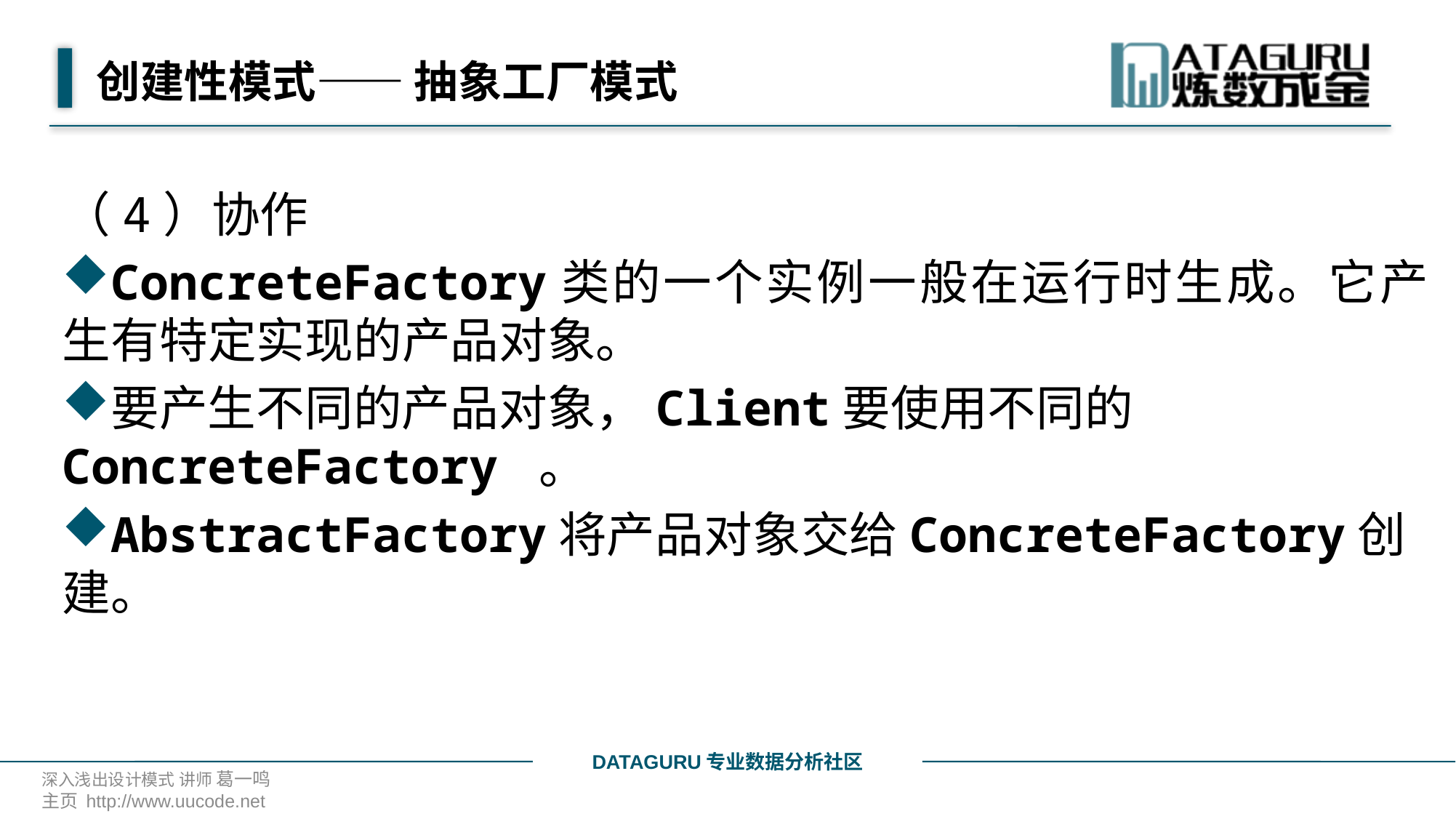

# 创建性模式—— 抽象工厂模式
（4）协作
ConcreteFactory类的一个实例一般在运行时生成。它产生有特定实现的产品对象。
要产生不同的产品对象，Client要使用不同的ConcreteFactory 。
AbstractFactory将产品对象交给ConcreteFactory创建。